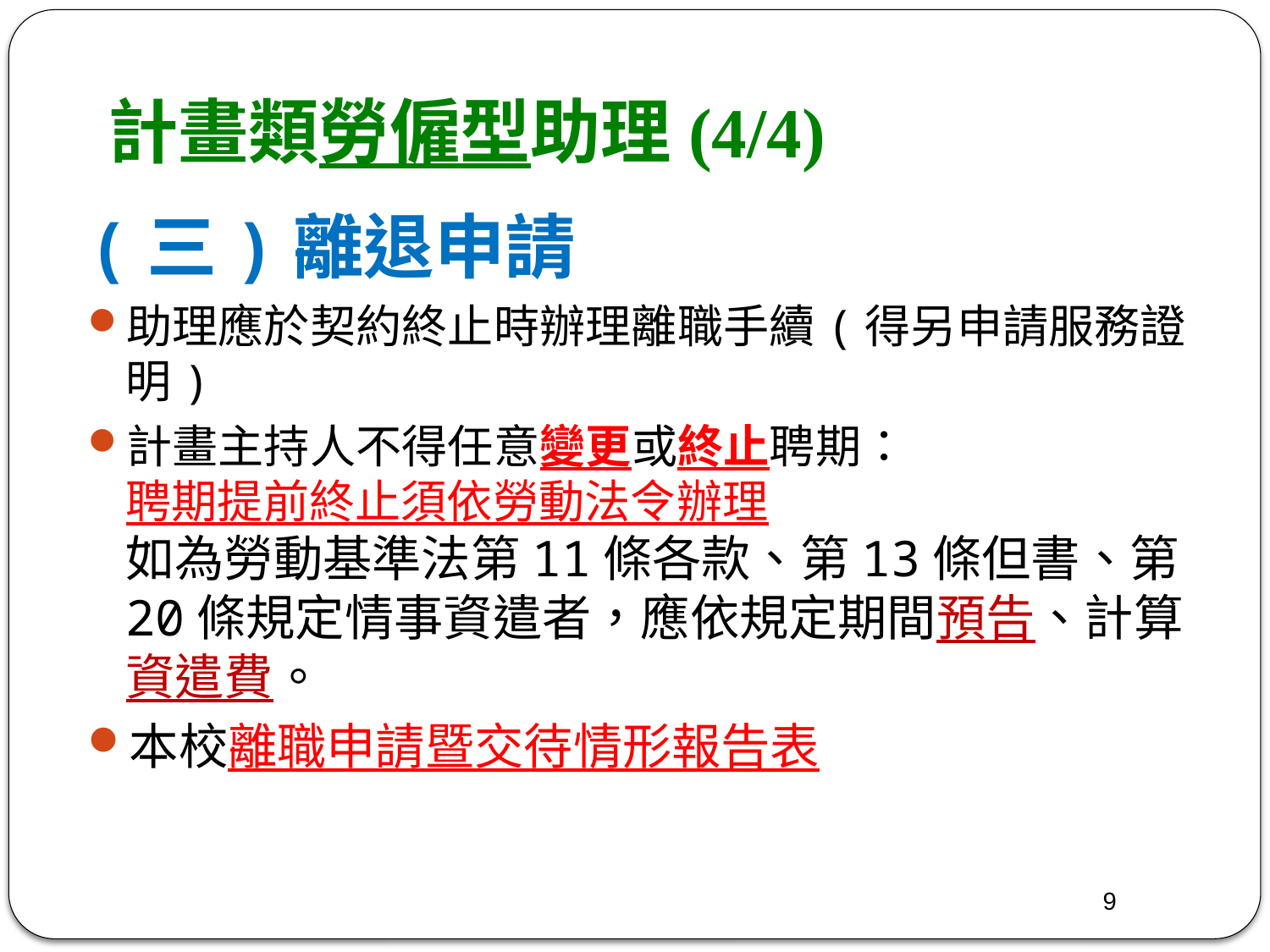

# 計畫類勞僱型助理(4/4)
(三)離退申請
助理應於契約終止時辦理離職手續(得另申請服務證明)
計畫主持人不得任意變更或終止聘期：
聘期提前終止須依勞動法令辦理
如為勞動基準法第11條各款、第13條但書、第20條規定情事資遣者，應依規定期間預告、計算資遣費。
本校離職申請暨交待情形報告表
9